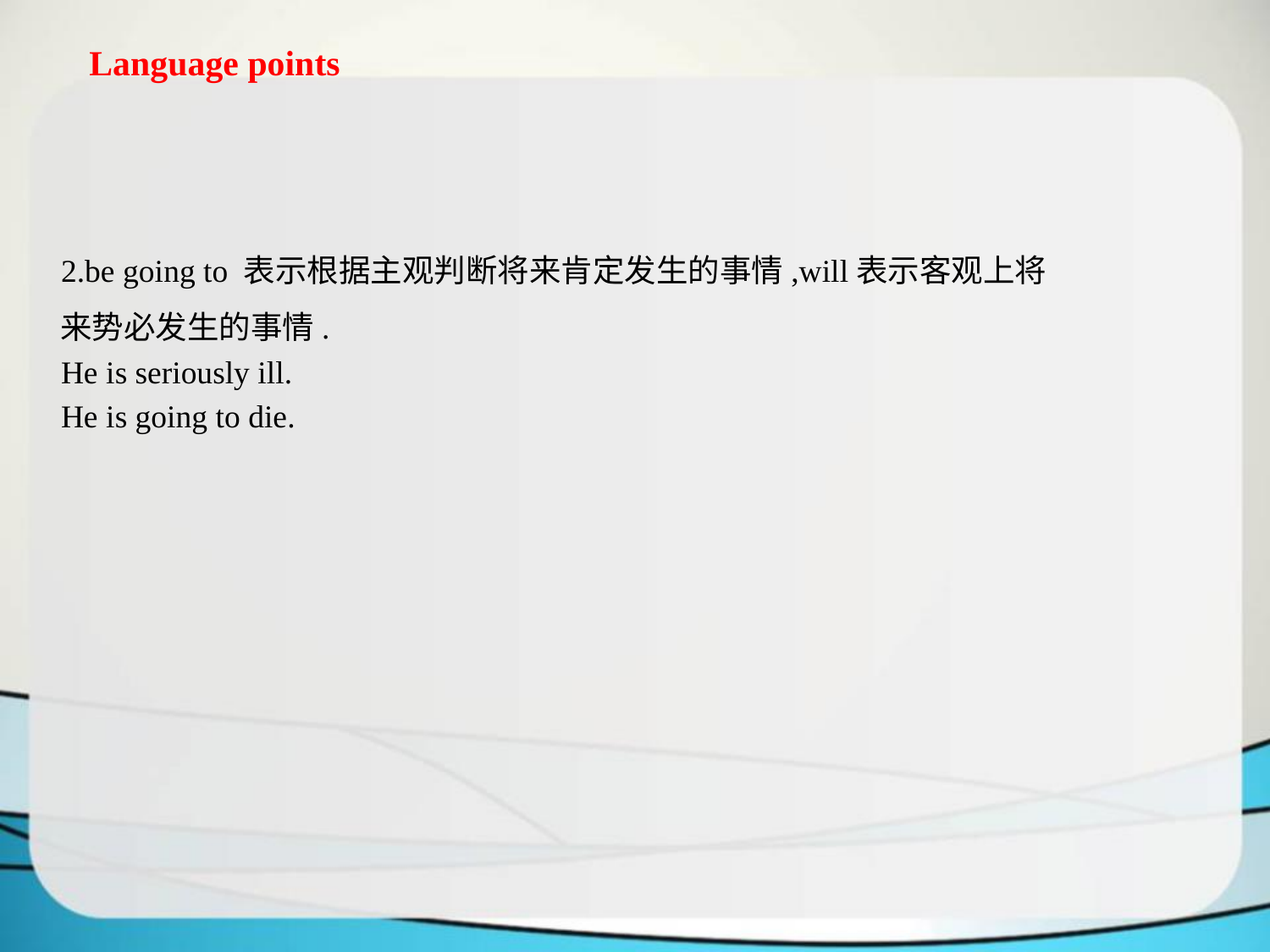

Language points
      2.be going to 表示根据主观判断将来肯定发生的事情,will表示客观上将来势必发生的事情.
      He is seriously ill.
      He is going to die.